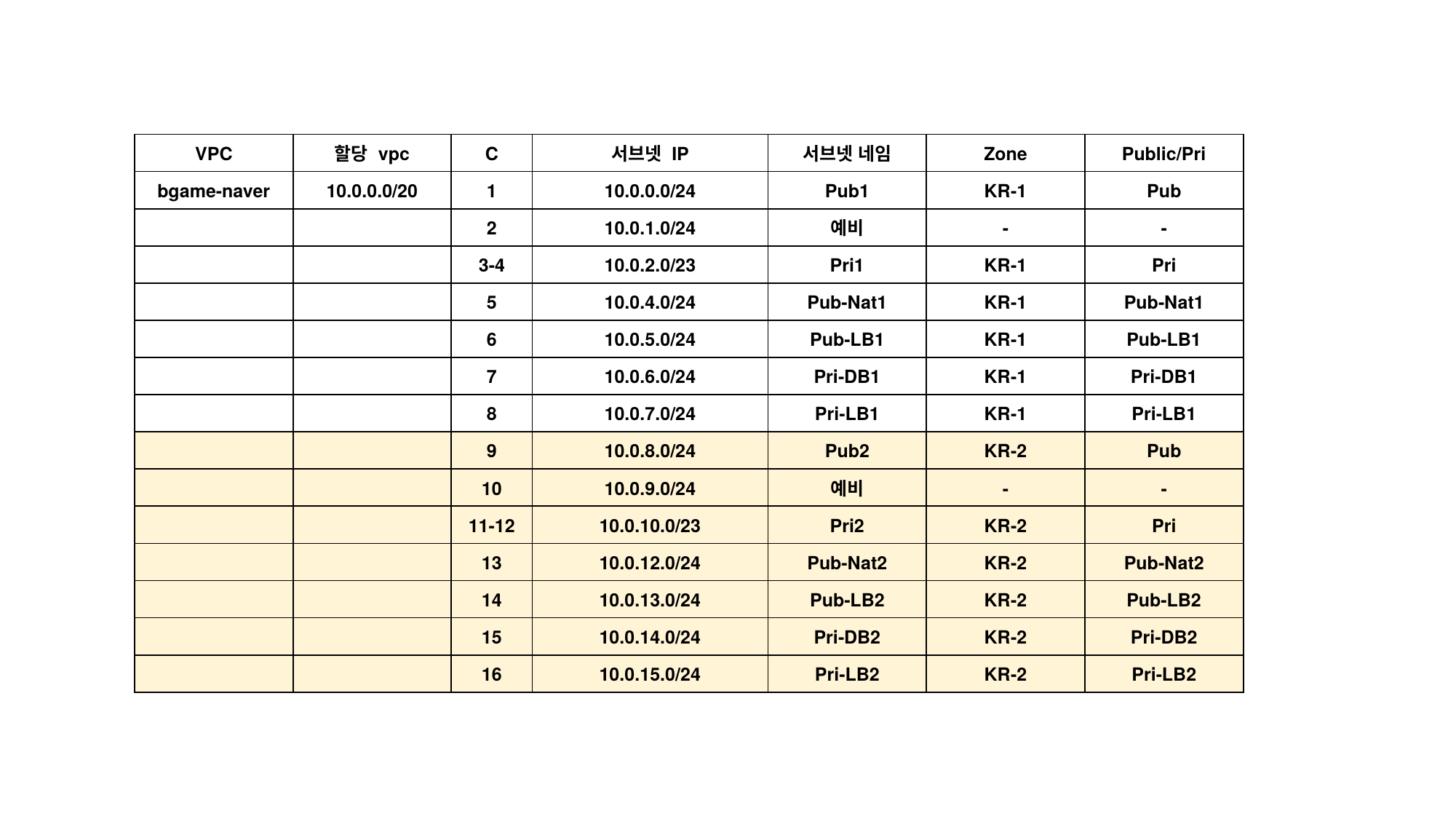

| VPC | 할당 vpc | C | 서브넷 IP | 서브넷 네임 | Zone | Public/Pri |
| --- | --- | --- | --- | --- | --- | --- |
| bgame-naver | 10.0.0.0/20 | 1 | 10.0.0.0/24 | Pub1 | KR-1 | Pub |
|  |  | 2 | 10.0.1.0/24 | 예비 | - | - |
|  |  | 3-4 | 10.0.2.0/23 | Pri1 | KR-1 | Pri |
|  |  | 5 | 10.0.4.0/24 | Pub-Nat1 | KR-1 | Pub-Nat1 |
|  |  | 6 | 10.0.5.0/24 | Pub-LB1 | KR-1 | Pub-LB1 |
|  |  | 7 | 10.0.6.0/24 | Pri-DB1 | KR-1 | Pri-DB1 |
|  |  | 8 | 10.0.7.0/24 | Pri-LB1 | KR-1 | Pri-LB1 |
|  |  | 9 | 10.0.8.0/24 | Pub2 | KR-2 | Pub |
|  |  | 10 | 10.0.9.0/24 | 예비 | - | - |
|  |  | 11-12 | 10.0.10.0/23 | Pri2 | KR-2 | Pri |
|  |  | 13 | 10.0.12.0/24 | Pub-Nat2 | KR-2 | Pub-Nat2 |
|  |  | 14 | 10.0.13.0/24 | Pub-LB2 | KR-2 | Pub-LB2 |
|  |  | 15 | 10.0.14.0/24 | Pri-DB2 | KR-2 | Pri-DB2 |
|  |  | 16 | 10.0.15.0/24 | Pri-LB2 | KR-2 | Pri-LB2 |